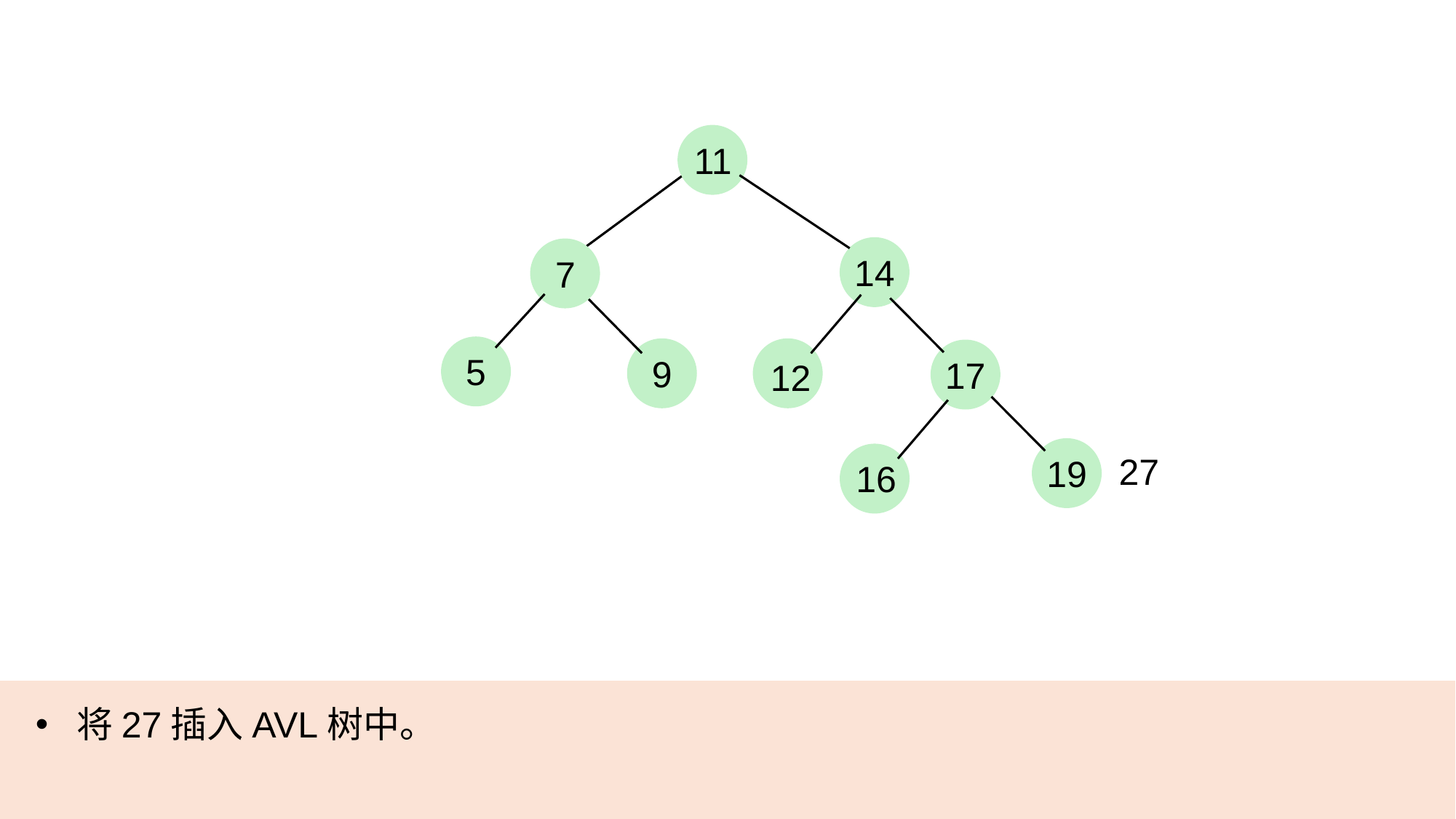

11

14
7

5
9
17
12

27
19
16

将27插入AVL树中。